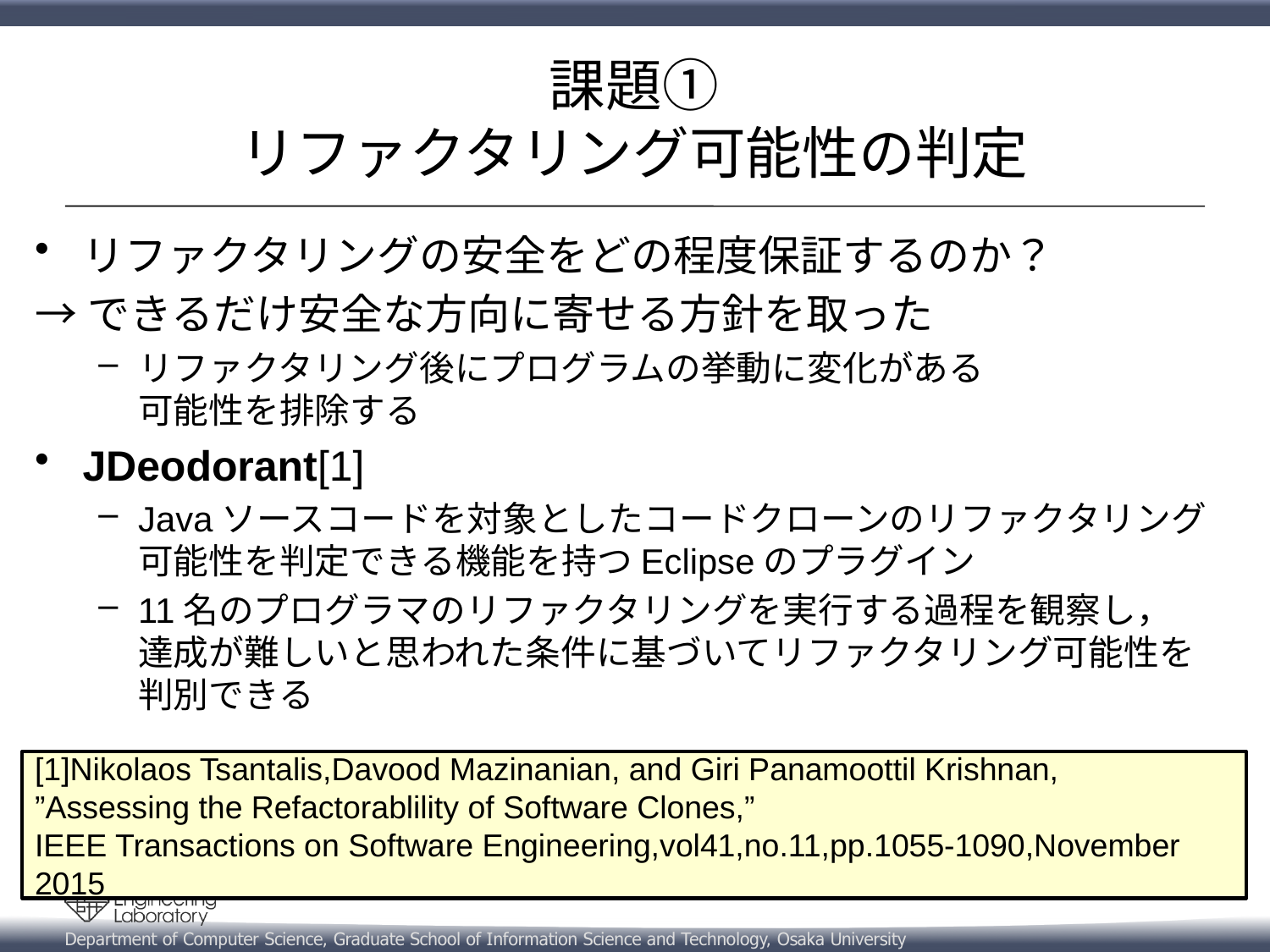

# 課題① リファクタリング可能性の判定
リファクタリングの安全をどの程度保証するのか？
→できるだけ安全な方向に寄せる方針を取った
リファクタリング後にプログラムの挙動に変化がある
可能性を排除する
JDeodorant[1]
Javaソースコードを対象としたコードクローンのリファクタリング可能性を判定できる機能を持つEclipseのプラグイン
11名のプログラマのリファクタリングを実行する過程を観察し，
達成が難しいと思われた条件に基づいてリファクタリング可能性を判別できる

[1]Nikolaos Tsantalis,Davood Mazinanian, and Giri Panamoottil Krishnan,
”Assessing the Refactorablility of Software Clones,”
IEEE Transactions on Software Engineering,vol41,no.11,pp.1055-1090,November 2015